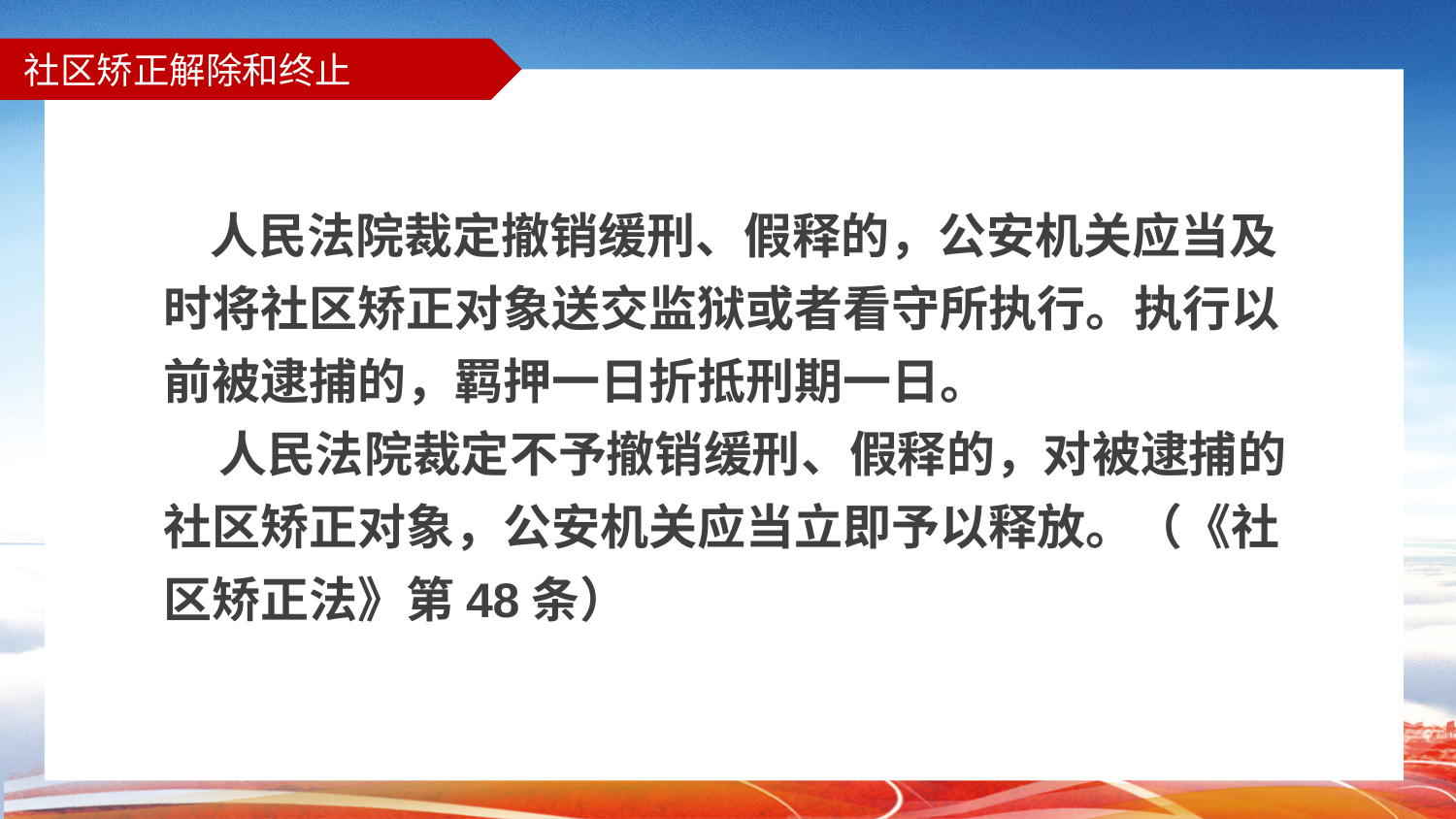

# 社区矫正解除和终止
    人民法院裁定撤销缓刑、假释的，公安机关应当及时将社区矫正对象送交监狱或者看守所执行。执行以前被逮捕的，羁押一日折抵刑期一日。
    人民法院裁定不予撤销缓刑、假释的，对被逮捕的社区矫正对象，公安机关应当立即予以释放。（《社区矫正法》第48条）